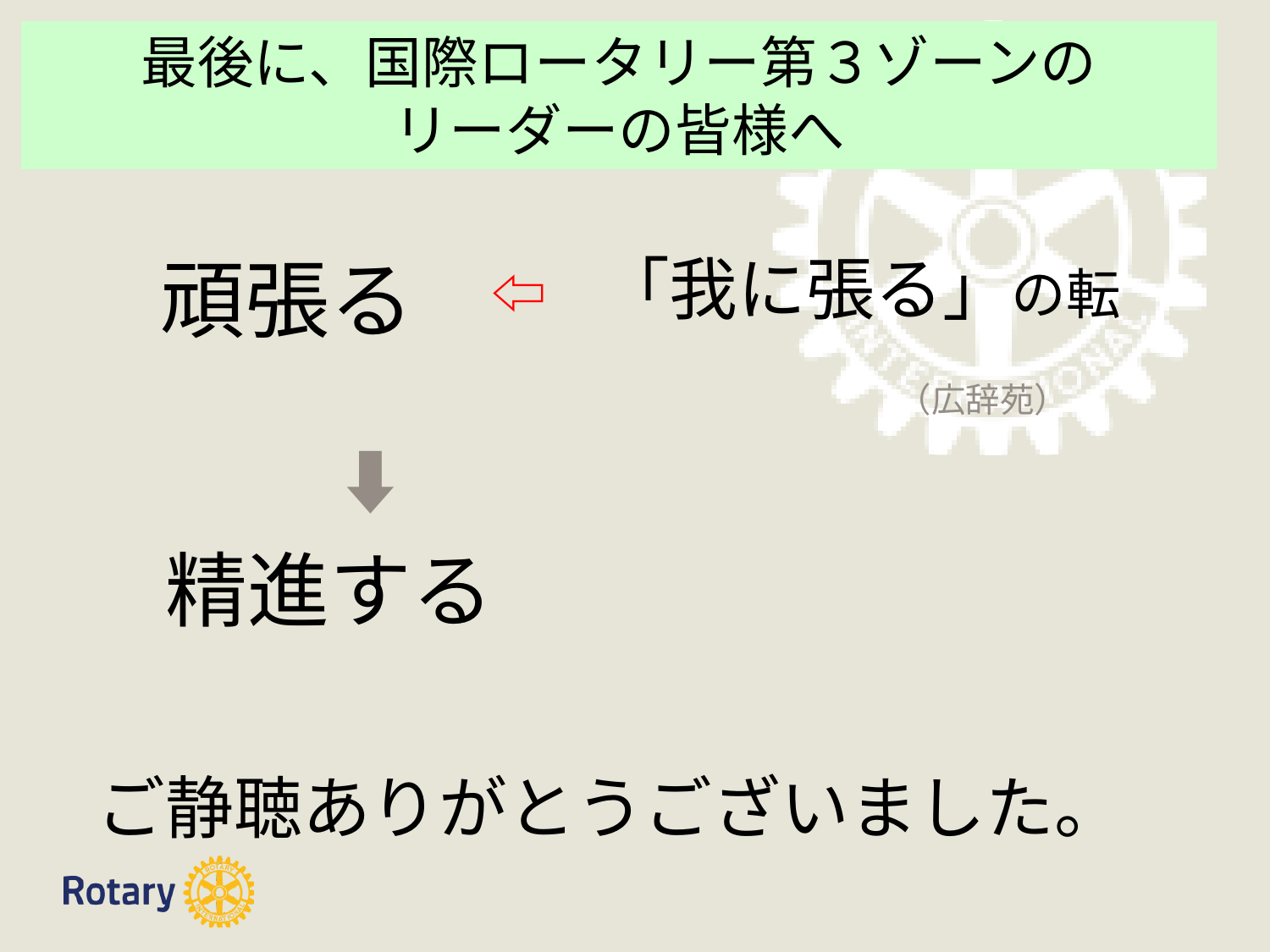

最後に、国際ロータリー第３ゾーンの
リーダーの皆様へ
最後に、国際ロータリー第2800地区の
リーダーの皆様へ
                　⇦　「我に張る」の転
                                              （広辞苑）
　　　　⬇
　精進する

ご静聴ありがとうございました。
頑張る